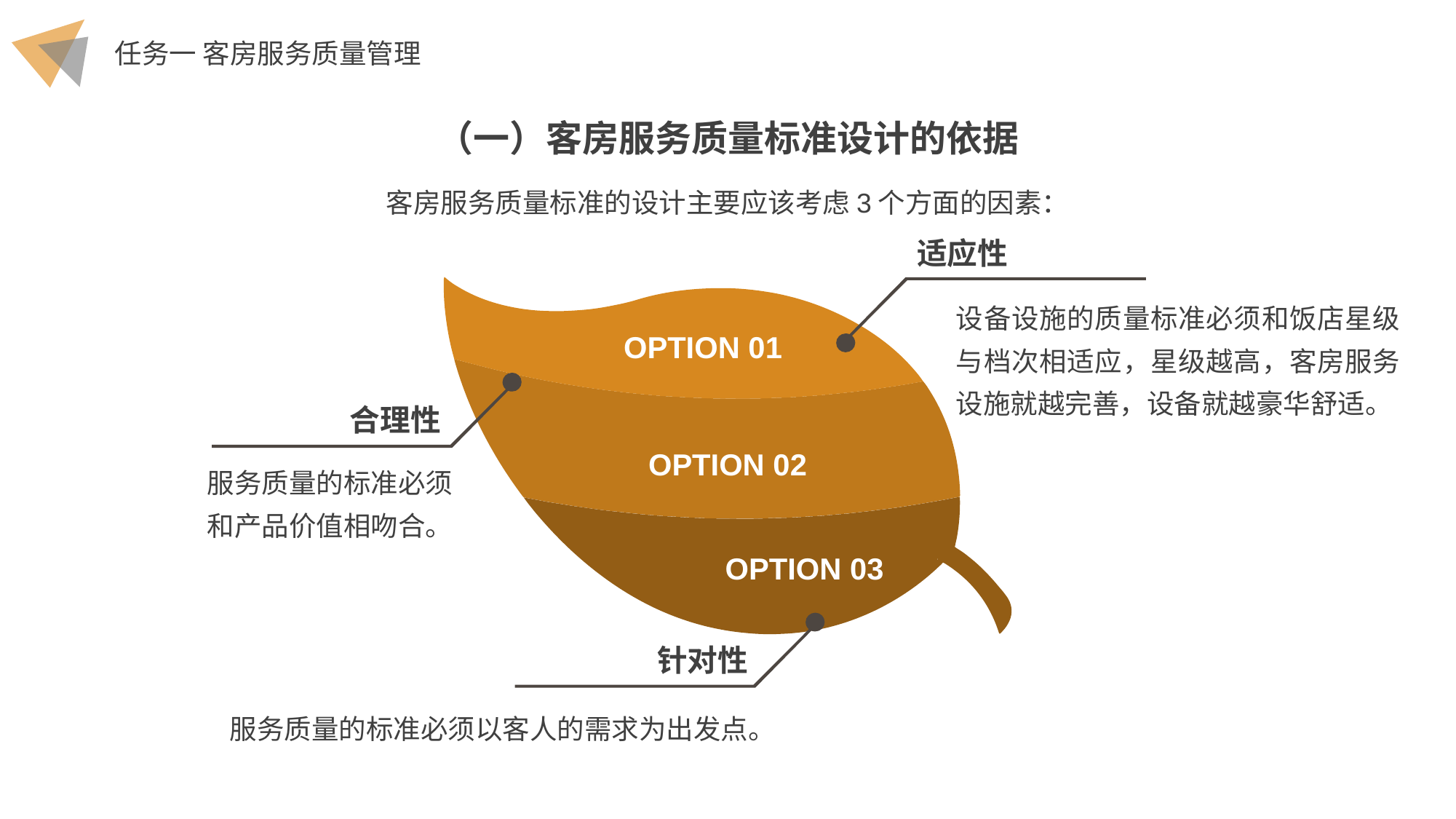

（一）客房服务质量标准设计的依据
客房服务质量标准的设计主要应该考虑3个方面的因素：
适应性

设备设施的质量标准必须和饭店星级与档次相适应，星级越高，客房服务设施就越完善，设备就越豪华舒适。
OPTION 01

合理性
OPTION 02
服务质量的标准必须和产品价值相吻合。
OPTION 03

针对性
服务质量的标准必须以客人的需求为出发点。